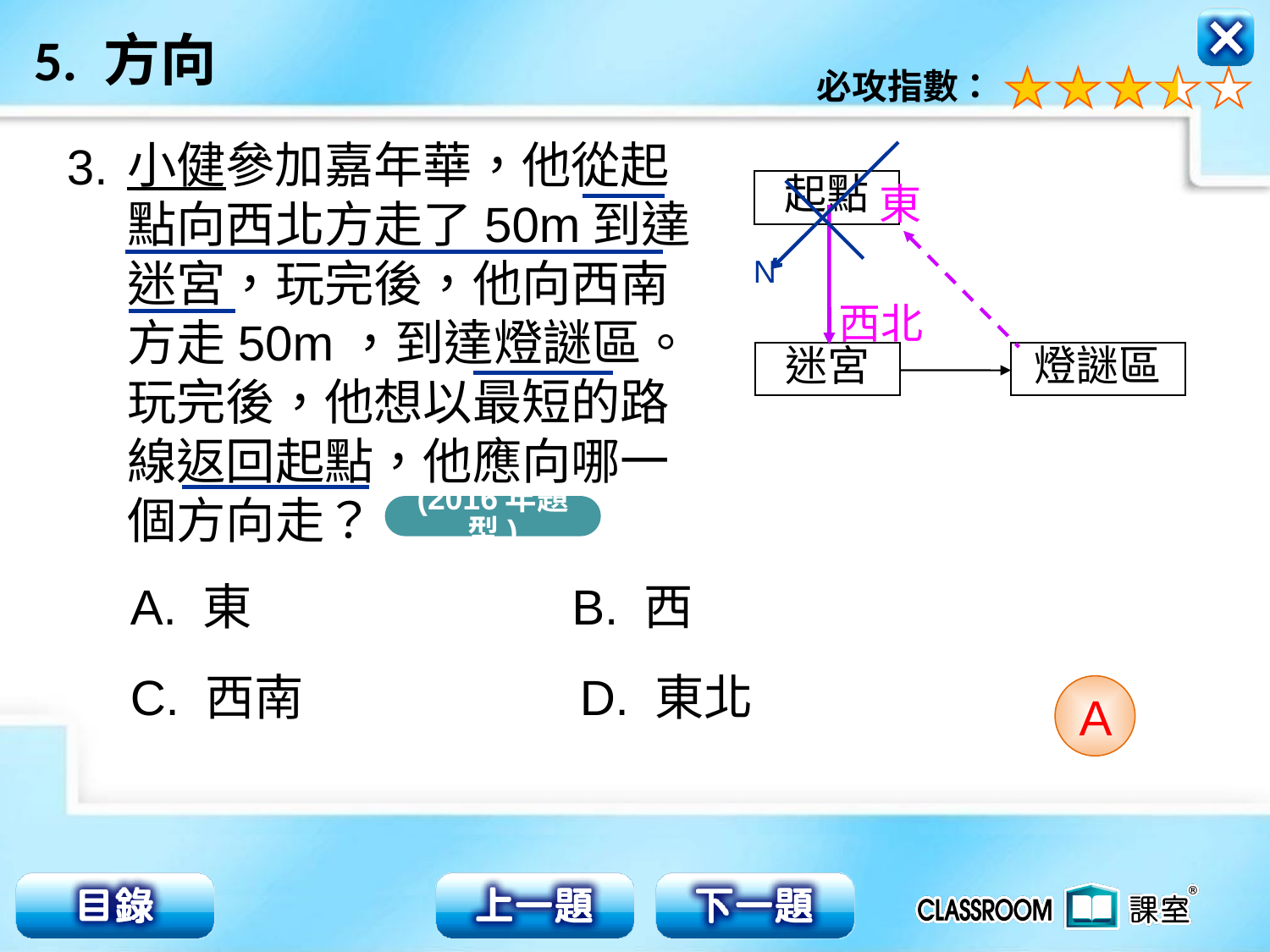

N
小健參加嘉年華，他從起
點向西北方走了50m到達
迷宮，玩完後，他向西南
方走50m，到達燈謎區。
玩完後，他想以最短的路
線返回起點，他應向哪一
個方向走？
3.
起點
東

西北
迷宮
燈謎區

(2016年題型)
A. 東                            B. 西
C. 西南                        D. 東北

A